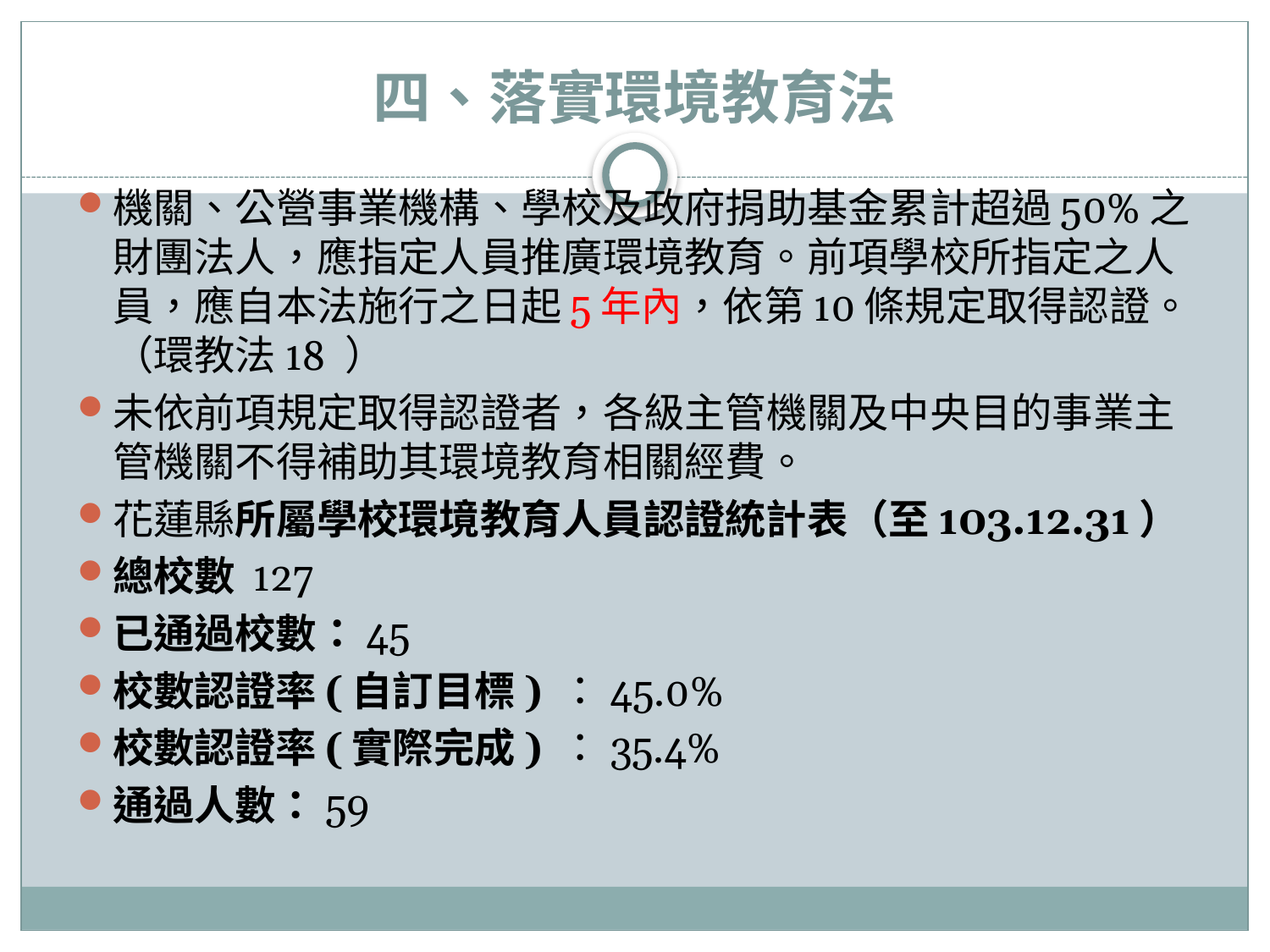

# 四、落實環境教育法
機關、公營事業機構、學校及政府捐助基金累計超過50%之財團法人，應指定人員推廣環境教育。前項學校所指定之人員，應自本法施行之日起5年內，依第10條規定取得認證。（環教法18 ）
未依前項規定取得認證者，各級主管機關及中央目的事業主管機關不得補助其環境教育相關經費。
花蓮縣所屬學校環境教育人員認證統計表（至103.12.31）
總校數 127
已通過校數：45
校數認證率(自訂目標) ：45.0%
校數認證率(實際完成) ：35.4%
通過人數：59